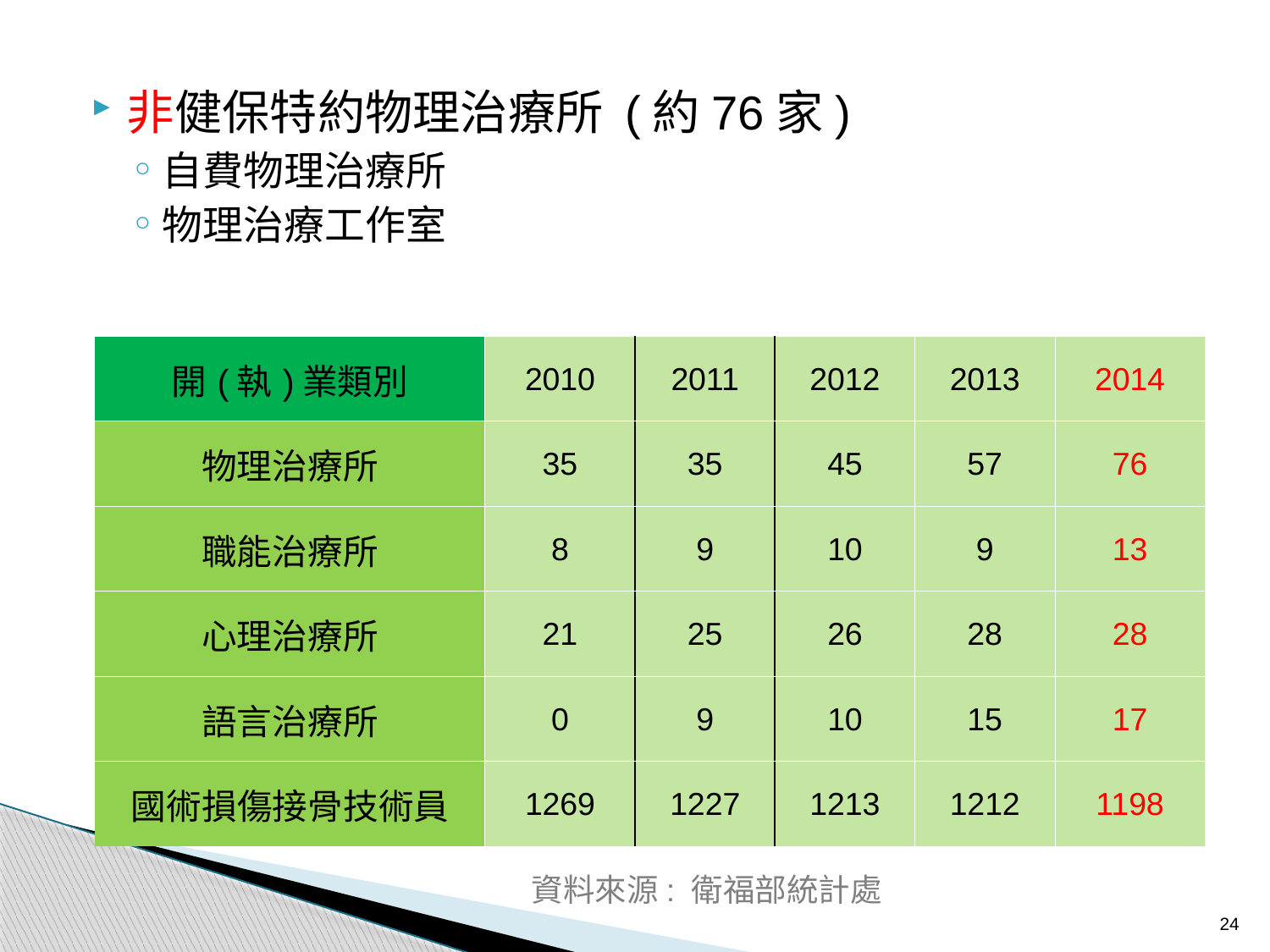

非健保特約物理治療所 (約76家)
自費物理治療所
物理治療工作室

| 開(執)業類別 | 2010 | 2011 | 2012 | 2013 | 2014 |
| --- | --- | --- | --- | --- | --- |
| 物理治療所 | 35 | 35 | 45 | 57 | 76 |
| 職能治療所 | 8 | 9 | 10 | 9 | 13 |
| 心理治療所 | 21 | 25 | 26 | 28 | 28 |
| 語言治療所 | 0 | 9 | 10 | 15 | 17 |
| 國術損傷接骨技術員 | 1269 | 1227 | 1213 | 1212 | 1198 |
資料來源: 衛福部統計處
24